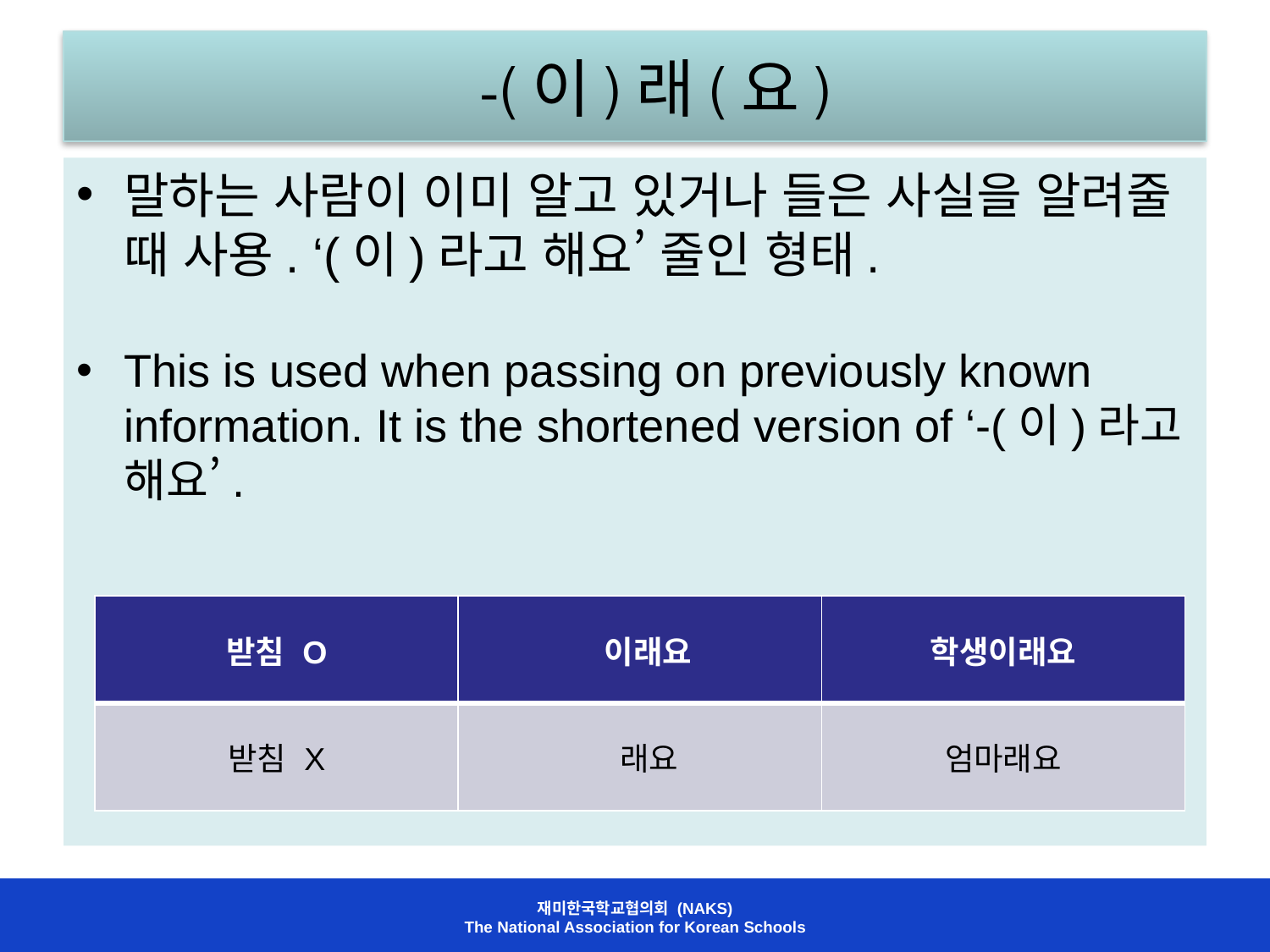

# -(이)래(요)
말하는 사람이 이미 알고 있거나 들은 사실을 알려줄 때 사용. ‘(이)라고 해요’ 줄인 형태.

This is used when passing on previously known information. It is the shortened version of ‘-(이)라고 해요’.

| 받침 O | 이래요 | 학생이래요 |
| --- | --- | --- |
| 받침 X | 래요 | 엄마래요 |
재미한국학교협의회 (NAKS)
The National Association for Korean Schools